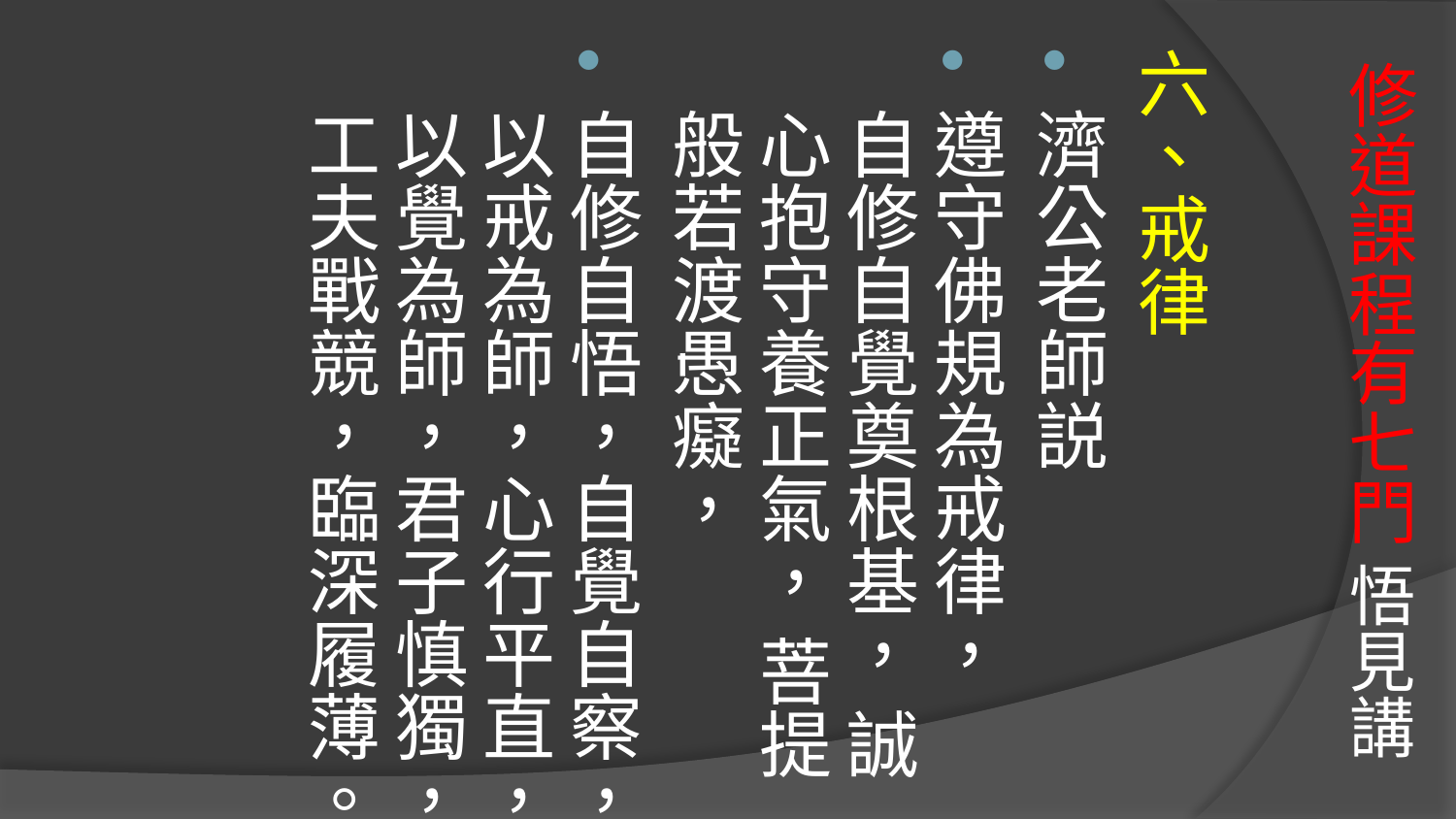

六、戒律
濟公老師説
遵守佛規為戒律，    自修自覺奠根基， 誠心抱守養正氣， 菩提般若渡愚癡，
自修自悟，自覺自察，以戒為師，心行平直，以覺為師，君子慎獨，工夫戰競，臨深履薄。
# 修道課程有七門 悟見講